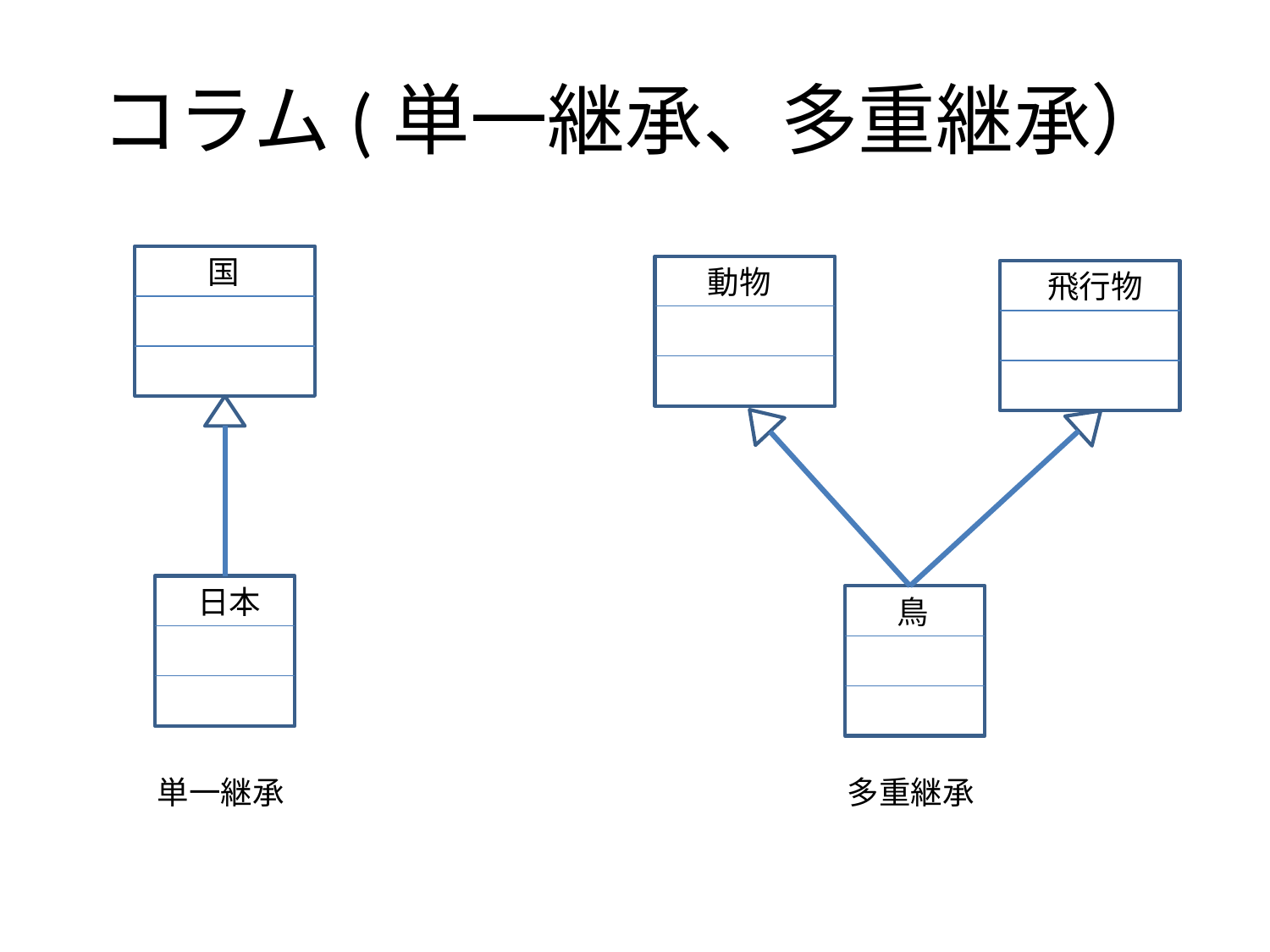

# コラム(単一継承、多重継承）

国

動物

飛行物

日本

鳥
単一継承
多重継承